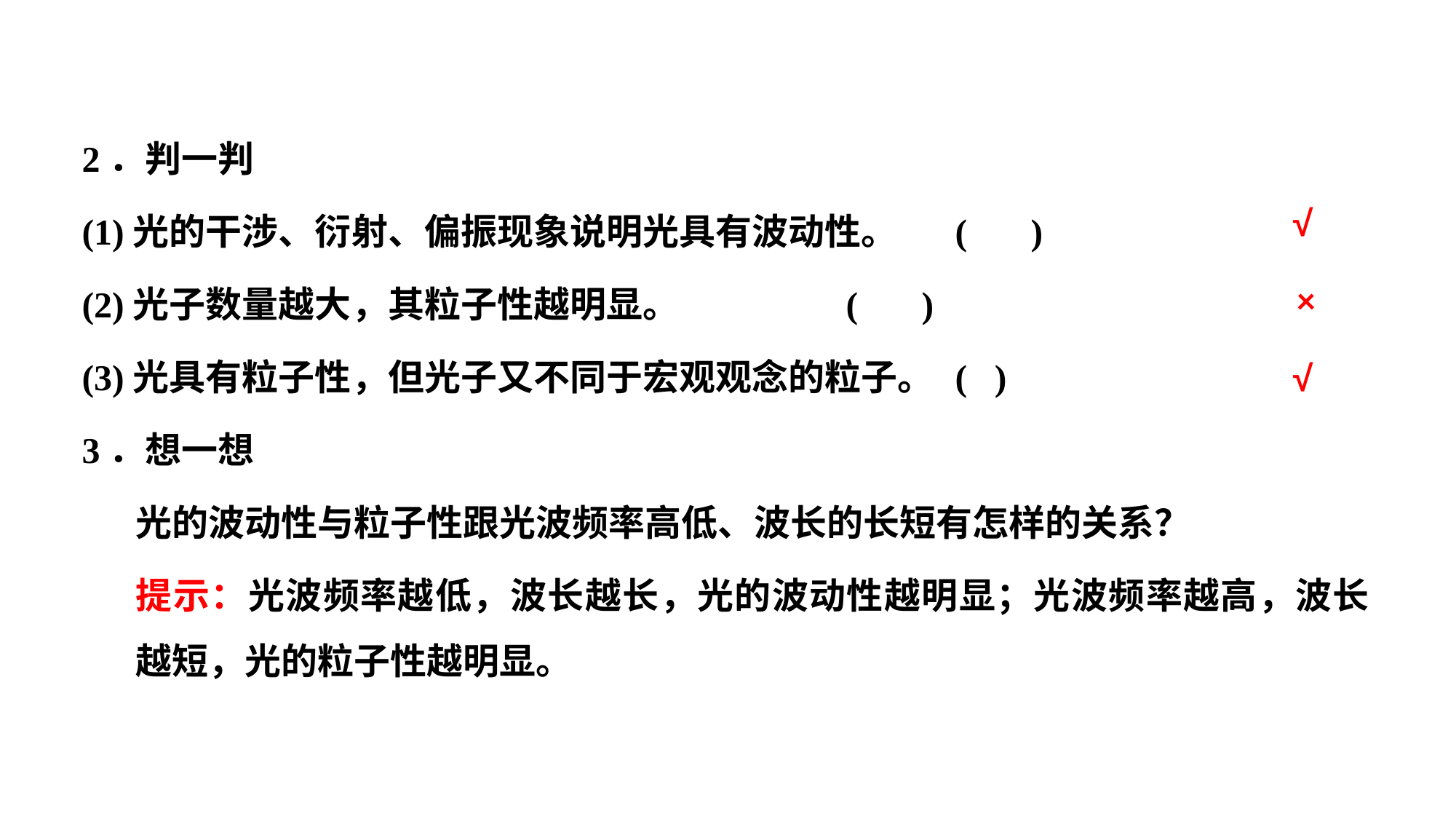

2．判一判
(1)光的干涉、衍射、偏振现象说明光具有波动性。	(       )
(2)光子数量越大，其粒子性越明显。		(       )
(3)光具有粒子性，但光子又不同于宏观观念的粒子。	(   )
3．想一想
光的波动性与粒子性跟光波频率高低、波长的长短有怎样的关系？
提示：光波频率越低，波长越长，光的波动性越明显；光波频率越高，波长越短，光的粒子性越明显。
√
×
√